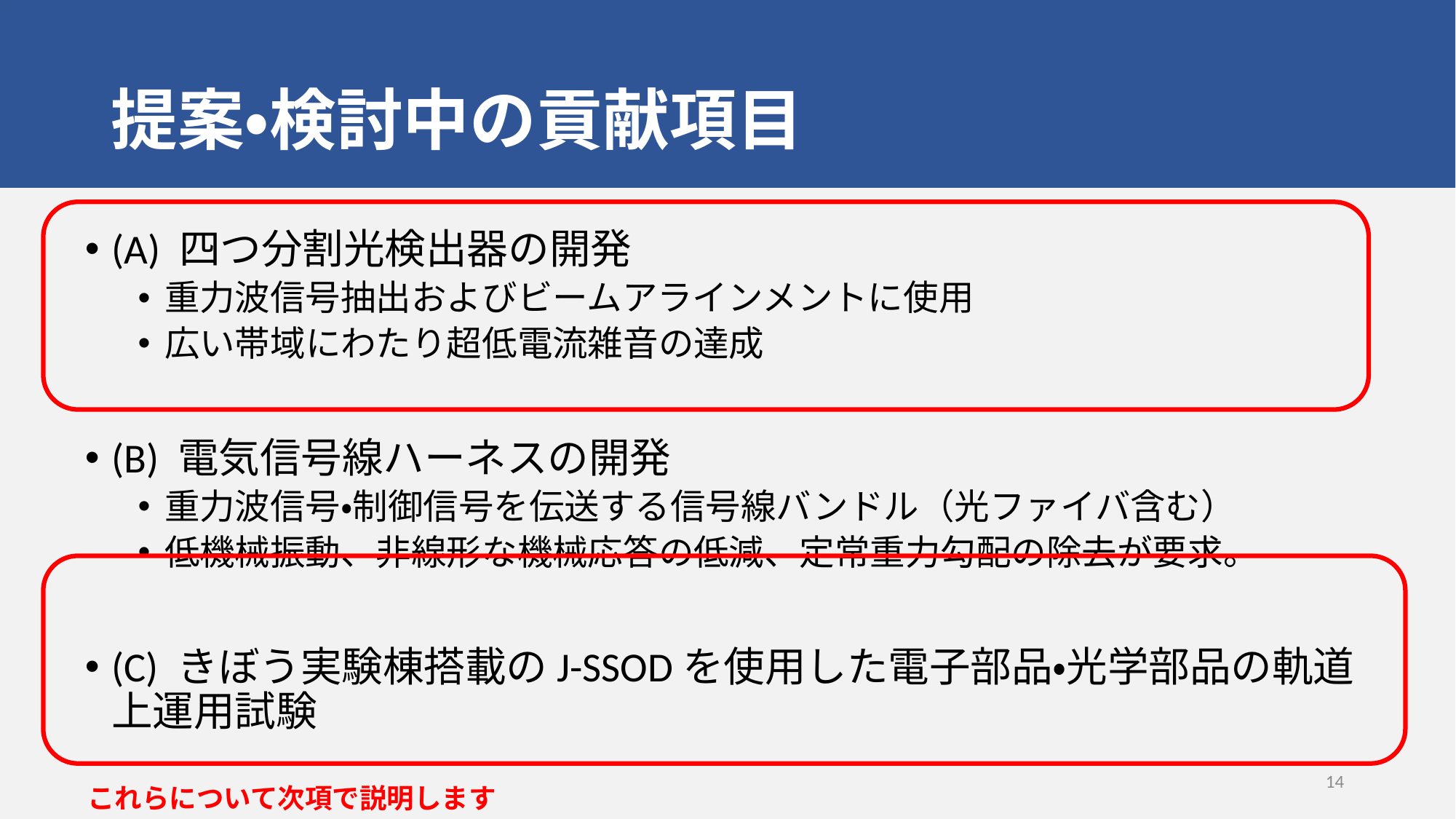

# 提案・検討中の貢献項目

これらについて次項で説明します
(A) 四つ分割光検出器の開発
重力波信号抽出およびビームアラインメントに使用
広い帯域にわたり超低電流雑音の達成

(B) 電気信号線ハーネスの開発
重力波信号・制御信号を伝送する信号線バンドル（光ファイバ含む）
低機械振動、非線形な機械応答の低減、定常重力勾配の除去が要求。

(C) きぼう実験棟搭載のJ-SSODを使用した電子部品・光学部品の軌道上運用試験
14